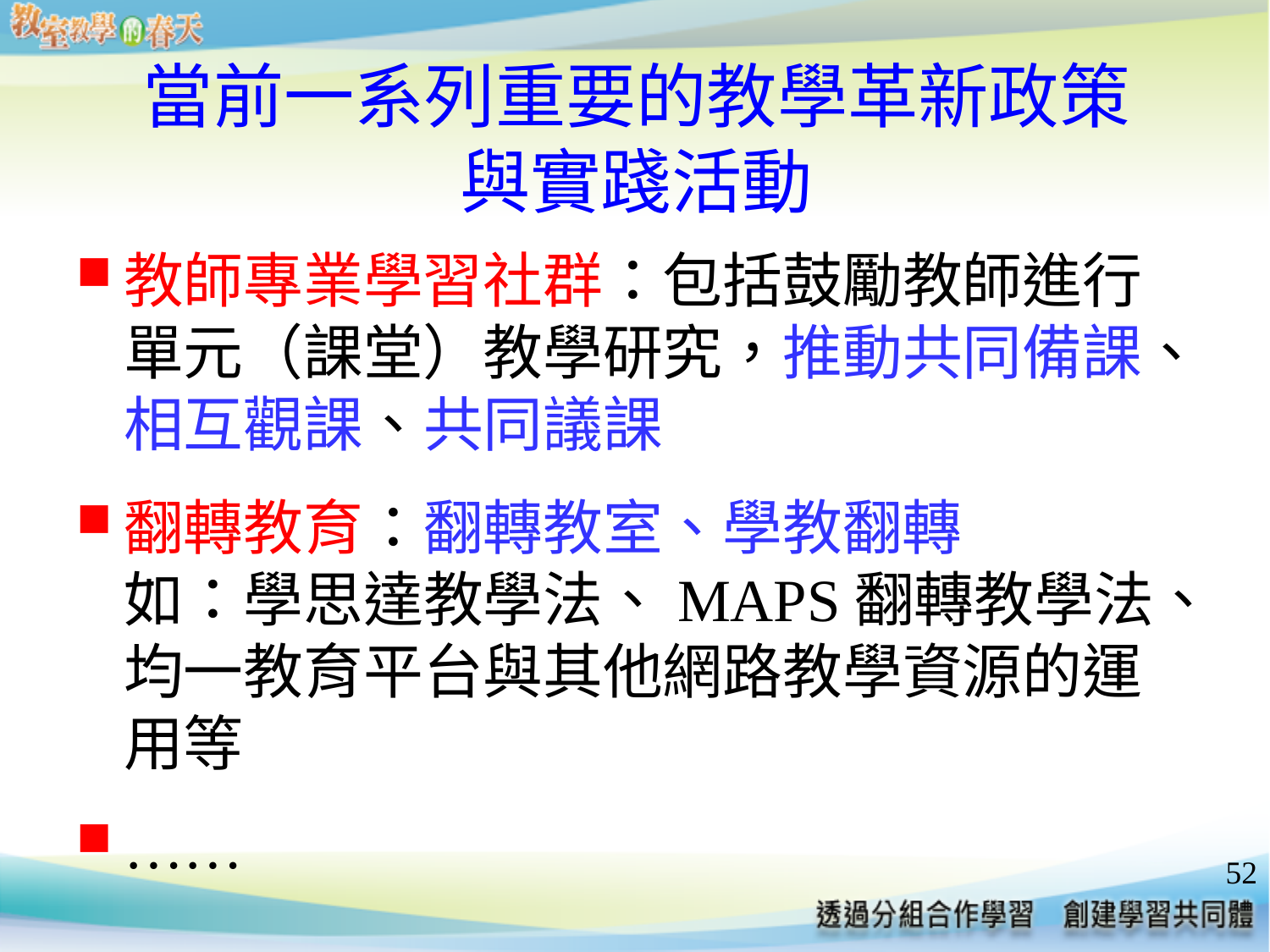

# 當前一系列重要的教學革新政策 與實踐活動
教師專業學習社群：包括鼓勵教師進行單元（課堂）教學研究，推動共同備課、相互觀課、共同議課
翻轉教育：翻轉教室、學教翻轉
如：學思達教學法、MAPS翻轉教學法、均一教育平台與其他網路教學資源的運用等
……
52